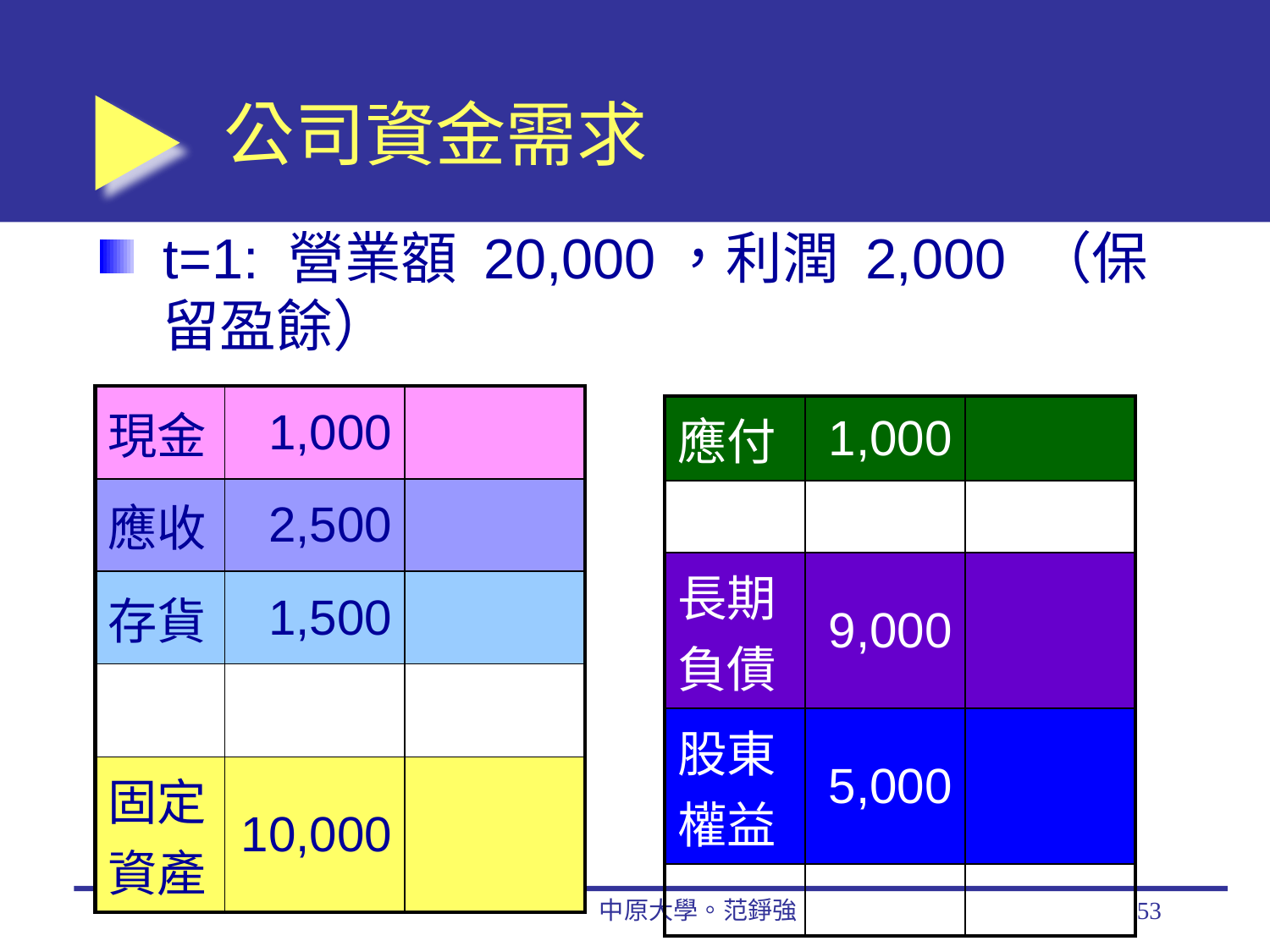

# 公司資金需求
t=1: 營業額 20,000，利潤 2,000 （保留盈餘）

| 現金 | 1,000 |  |
| --- | --- | --- |
| 應收 | 2,500 |  |
| 存貨 | 1,500 |  |
|  |  |  |
| 固定資產 | 10,000 |  |
| 應付 | 1,000 |  |
| --- | --- | --- |
|  |  |  |
| 長期負債 | 9,000 |  |
| 股東權益 | 5,000 |  |
|  |  |  |
中原大學。范錚強
53